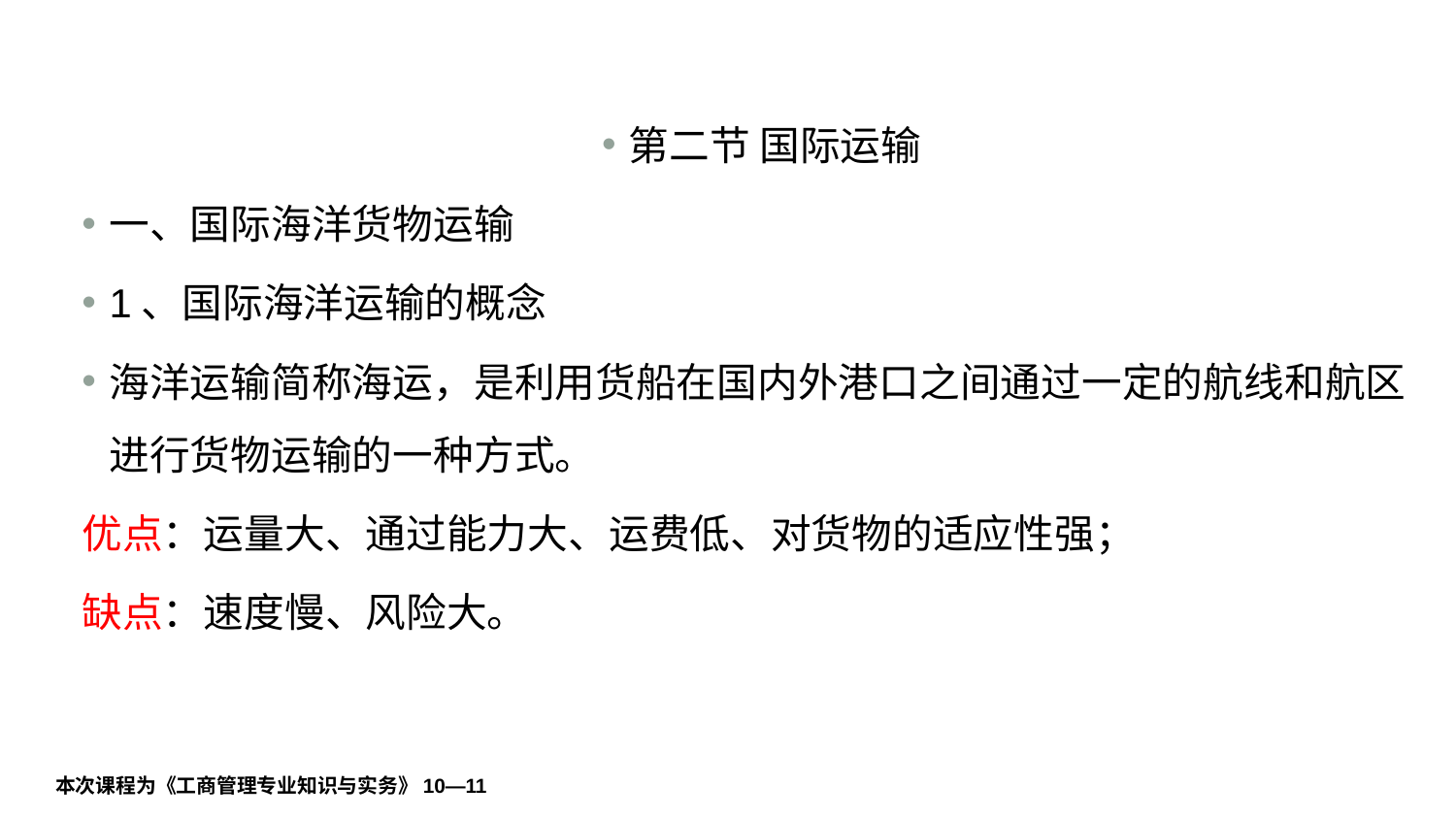

#
第二节 国际运输
一、国际海洋货物运输
1、国际海洋运输的概念
海洋运输简称海运，是利用货船在国内外港口之间通过一定的航线和航区进行货物运输的一种方式。
优点：运量大、通过能力大、运费低、对货物的适应性强；
缺点：速度慢、风险大。